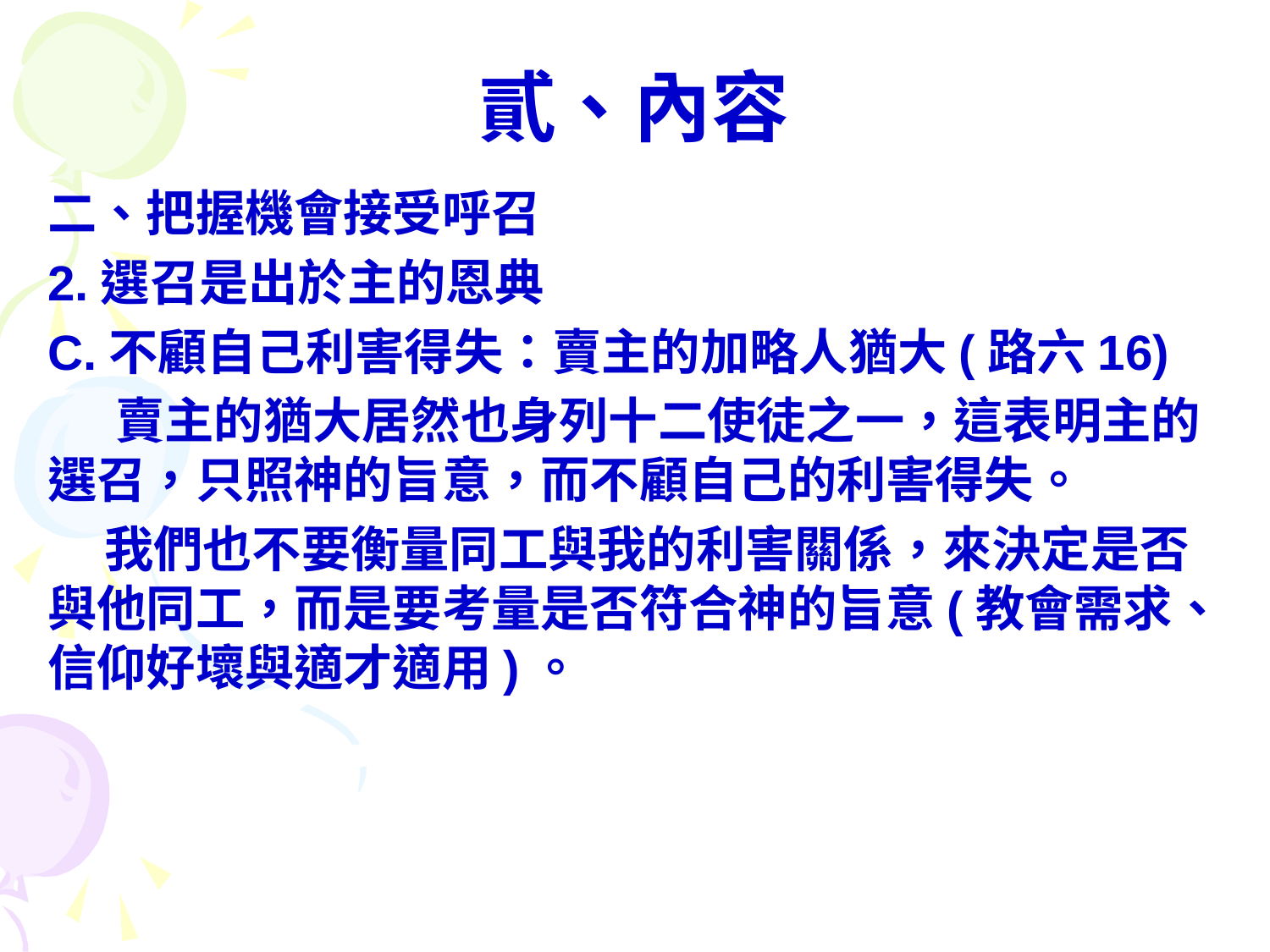

# 貳、內容
二、把握機會接受呼召
2.選召是出於主的恩典
C.不顧自己利害得失：賣主的加略人猶大(路六16)
     賣主的猶大居然也身列十二使徒之一，這表明主的選召，只照神的旨意，而不顧自己的利害得失。
    我們也不要衡量同工與我的利害關係，來決定是否與他同工，而是要考量是否符合神的旨意(教會需求、信仰好壞與適才適用)。